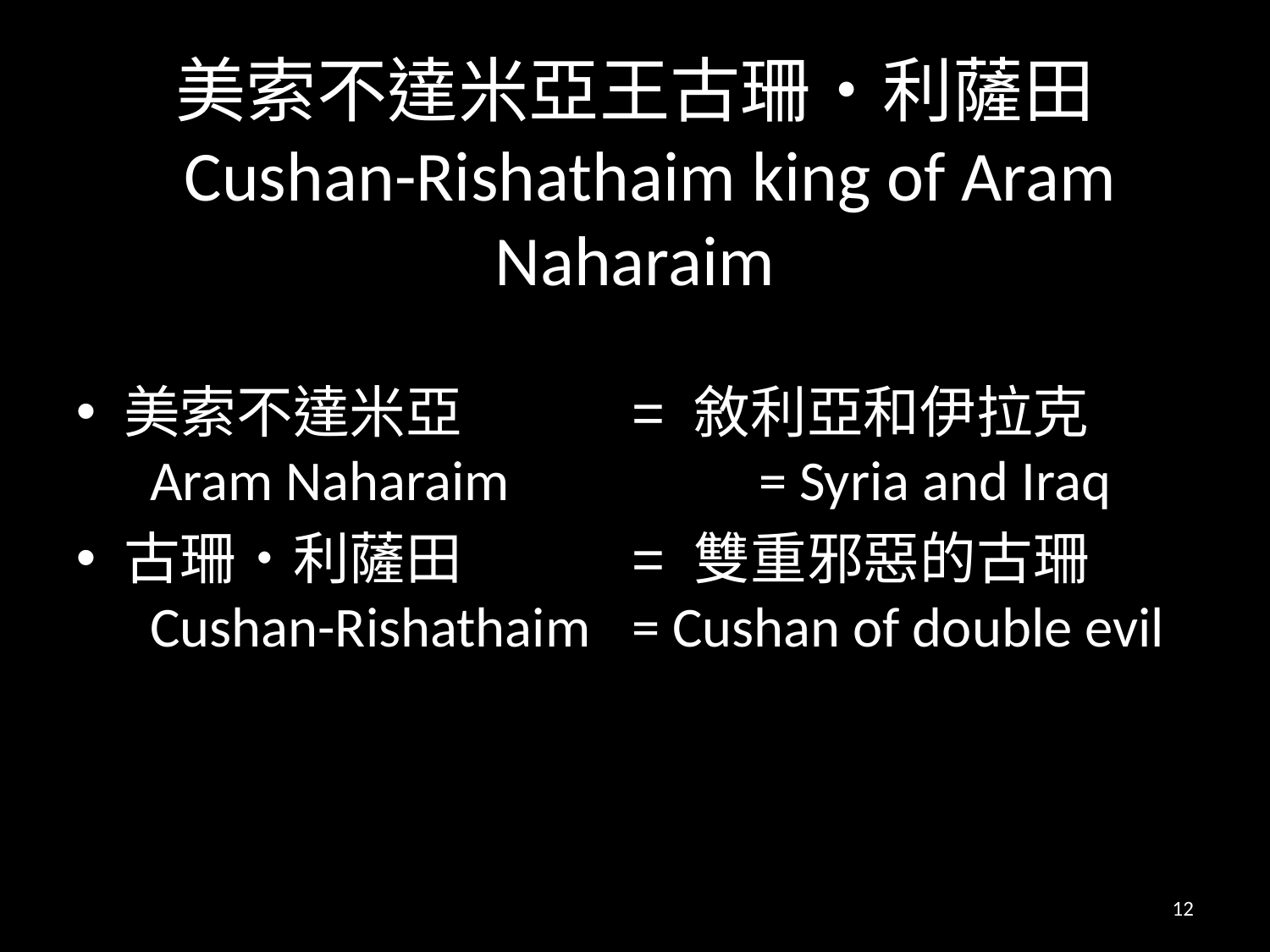

# 美索不達米亞王古珊•利薩田 Cushan-Rishathaim king of Aram Naharaim
美索不達米亞 		= 敘利亞和伊拉克
 Aram Naharaim 		= Syria and Iraq
古珊•利薩田 		= 雙重邪惡的古珊
 Cushan-Rishathaim	= Cushan of double evil
12